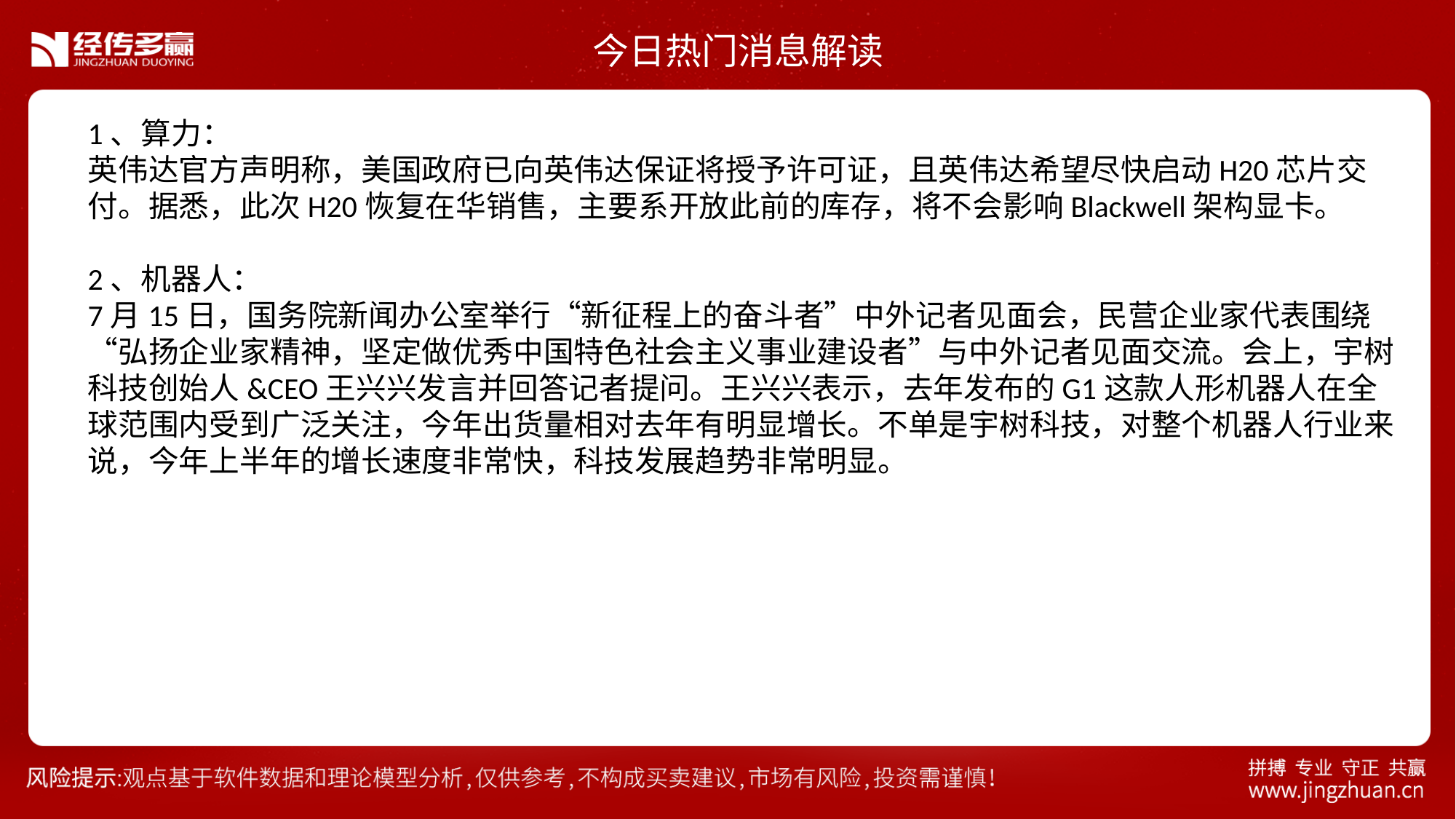

今日热门消息解读
1、算力：
英伟达官方声明称，美国政府已向英伟达保证将授予许可证，且英伟达希望尽快启动H20芯片交付。据悉，此次H20恢复在华销售，主要系开放此前的库存，将不会影响Blackwell架构显卡。

2、机器人：
7月15日，国务院新闻办公室举行“新征程上的奋斗者”中外记者见面会，民营企业家代表围绕“弘扬企业家精神，坚定做优秀中国特色社会主义事业建设者”与中外记者见面交流。会上，宇树科技创始人&CEO王兴兴发言并回答记者提问。王兴兴表示，去年发布的G1这款人形机器人在全球范围内受到广泛关注，今年出货量相对去年有明显增长。不单是宇树科技，对整个机器人行业来说，今年上半年的增长速度非常快，科技发展趋势非常明显。